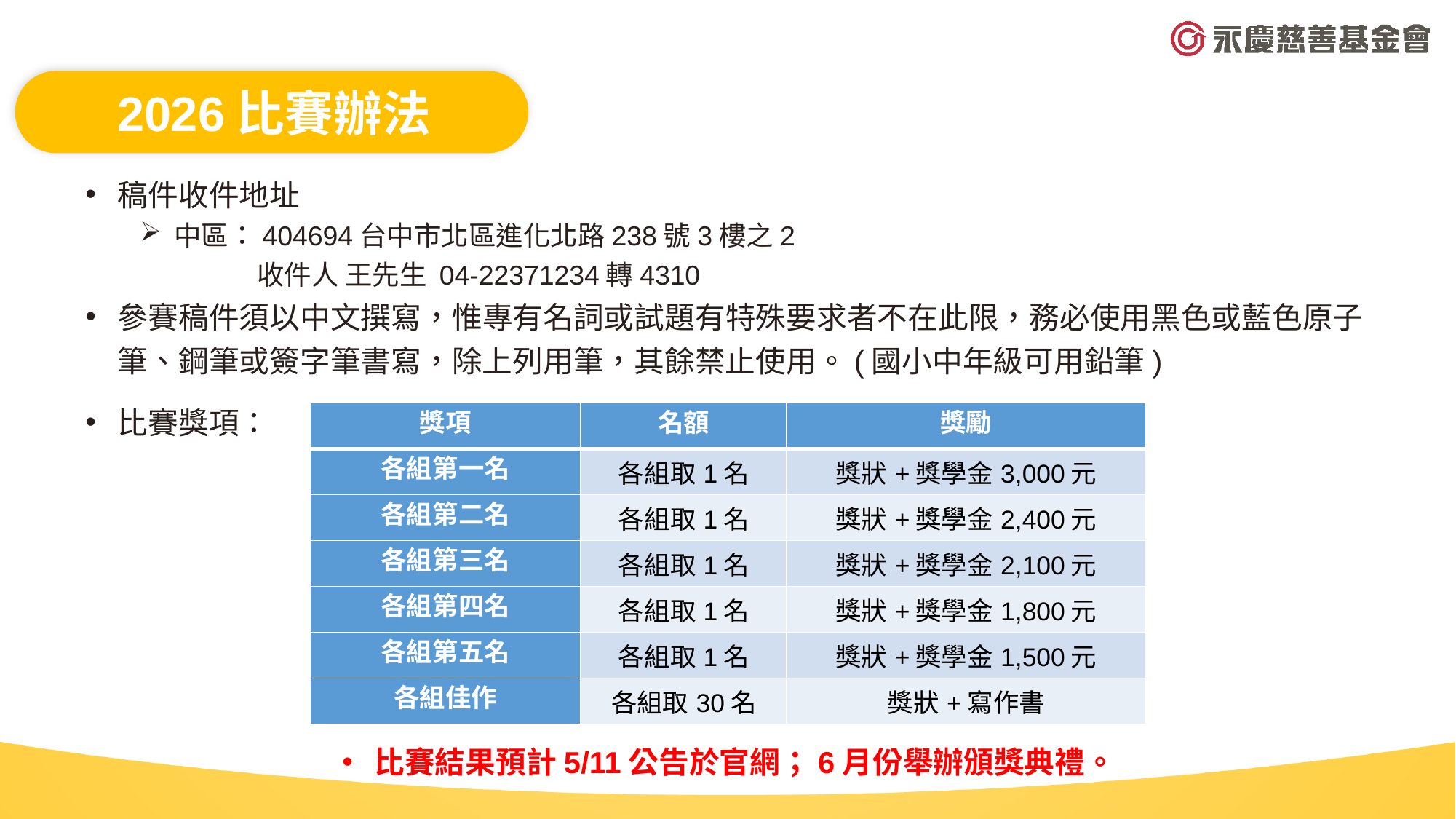

2026比賽辦法
稿件收件地址
中區：404694台中市北區進化北路238號3樓之2
收件人 王先生 04-22371234轉4310
參賽稿件須以中文撰寫，惟專有名詞或試題有特殊要求者不在此限，務必使用黑色或藍色原子筆、鋼筆或簽字筆書寫，除上列用筆，其餘禁止使用。(國小中年級可用鉛筆)
比賽獎項：
| 獎項 | 名額 | 獎勵 |
| --- | --- | --- |
| 各組第一名 | 各組取1名 | 獎狀+獎學金3,000元 |
| 各組第二名 | 各組取1名 | 獎狀+獎學金2,400元 |
| 各組第三名 | 各組取1名 | 獎狀+獎學金2,100元 |
| 各組第四名 | 各組取1名 | 獎狀+獎學金1,800元 |
| 各組第五名 | 各組取1名 | 獎狀+獎學金1,500元 |
| 各組佳作 | 各組取30名 | 獎狀+寫作書 |
比賽結果預計5/11公告於官網；6月份舉辦頒獎典禮。